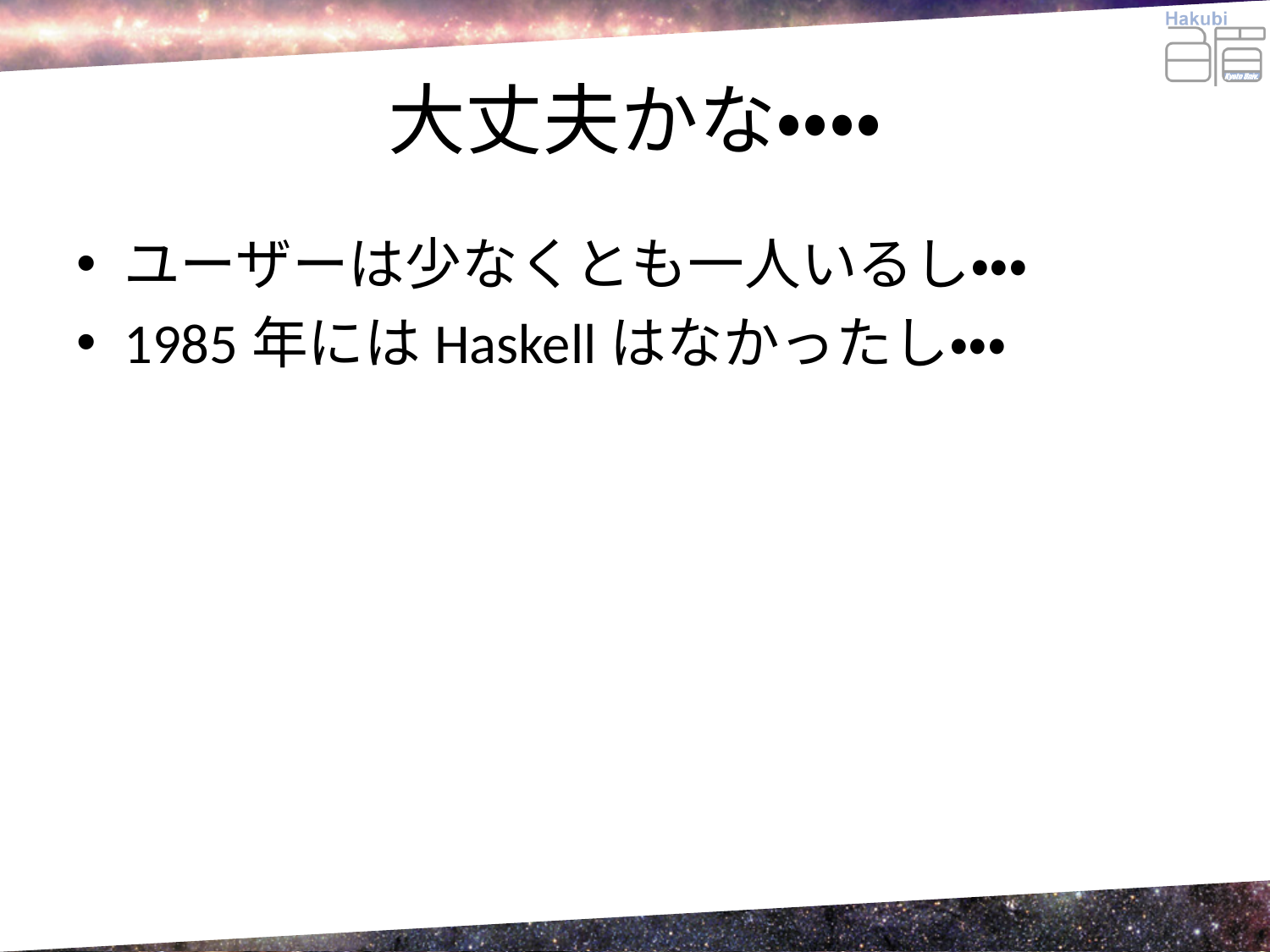

# 大丈夫かな・・・・
ユーザーは少なくとも一人いるし・・・
1985年にはHaskellはなかったし・・・